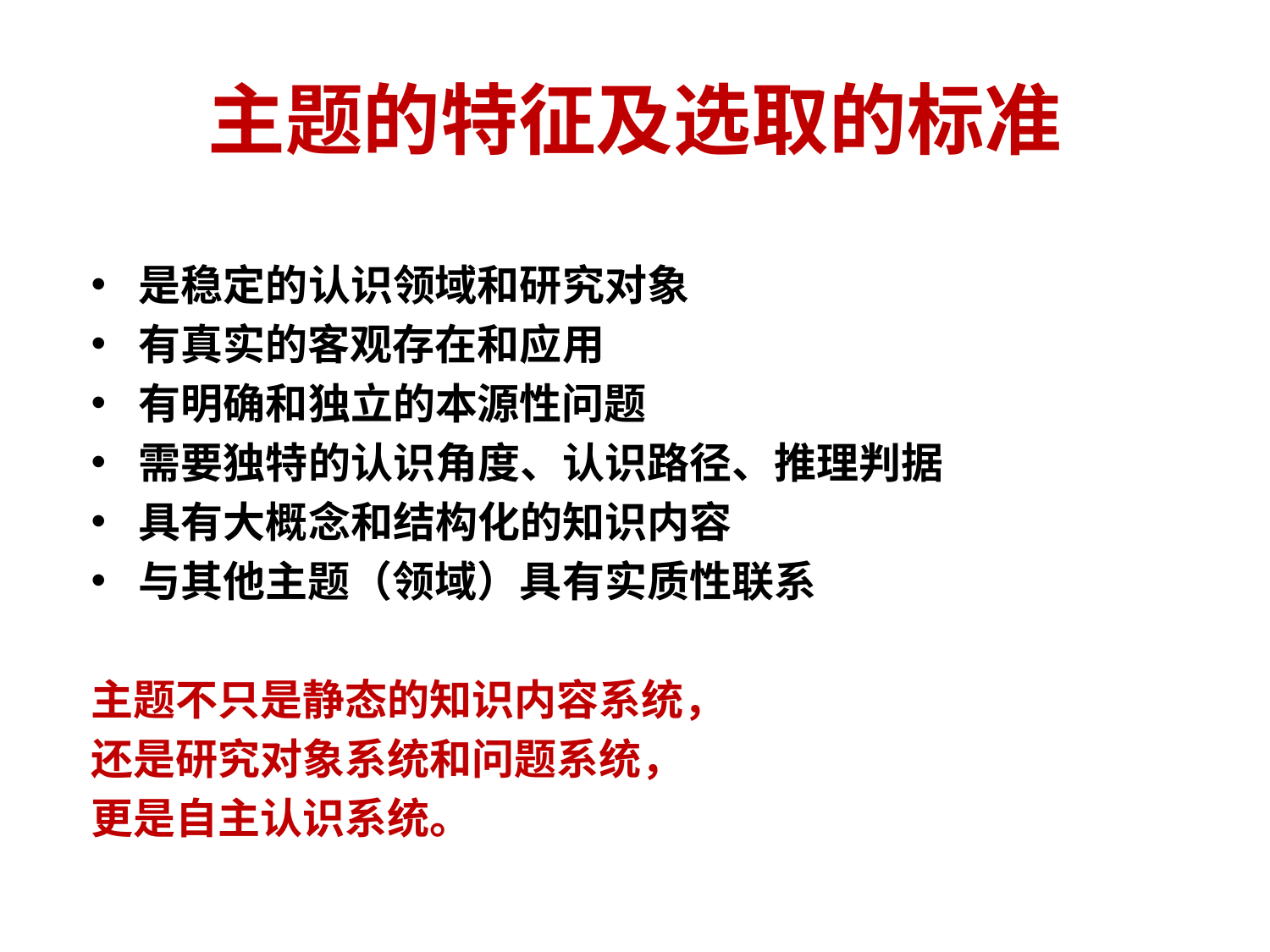

# 主题的特征及选取的标准
是稳定的认识领域和研究对象
有真实的客观存在和应用
有明确和独立的本源性问题
需要独特的认识角度、认识路径、推理判据
具有大概念和结构化的知识内容
与其他主题（领域）具有实质性联系

主题不只是静态的知识内容系统，
还是研究对象系统和问题系统，
更是自主认识系统。